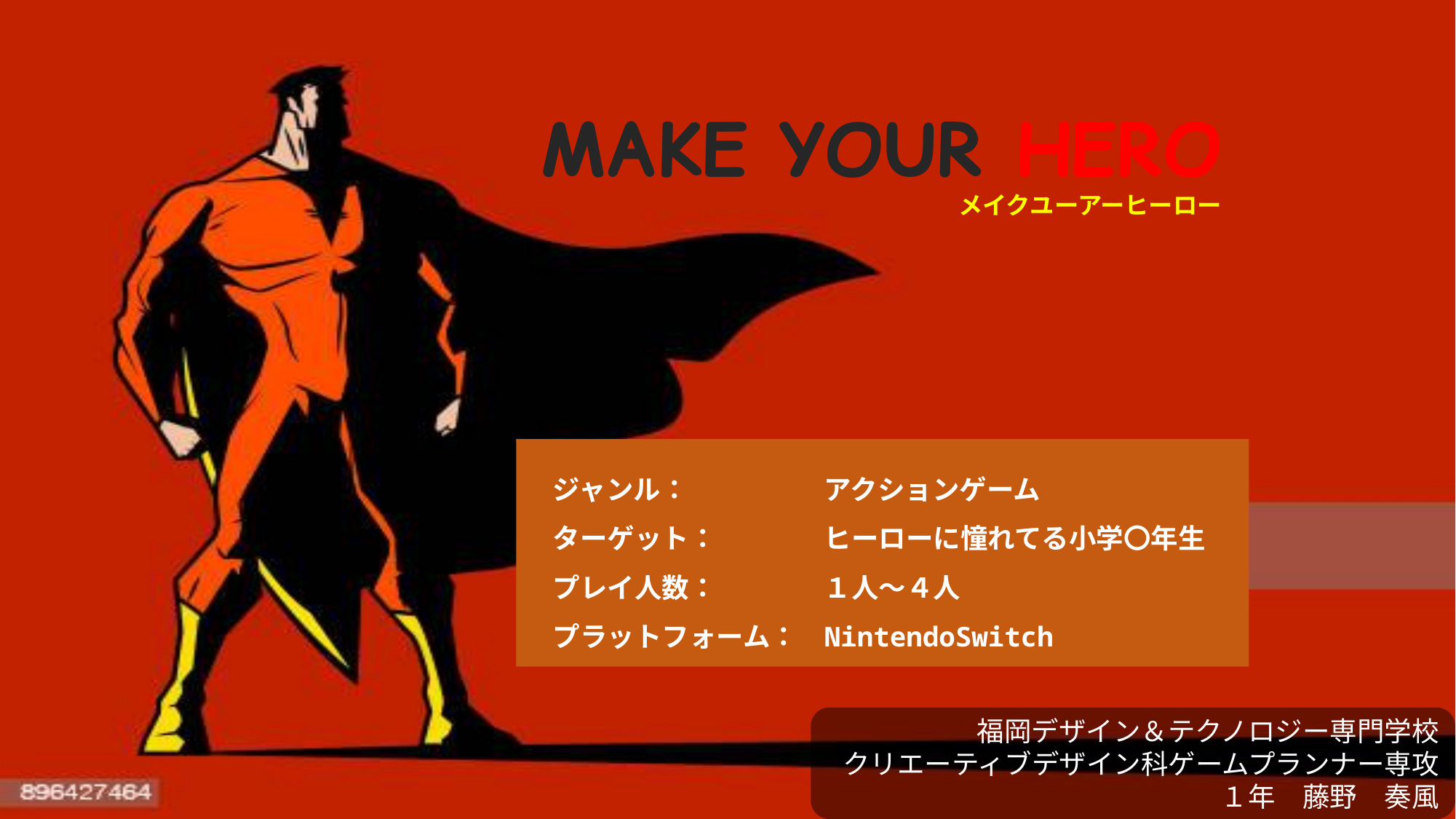

MAKE YOUR HERO
メイクユーアーヒーロー

ジャンル：
ターゲット：
プレイ人数：
プラットフォーム：
アクションゲーム
ヒーローに憧れてる小学〇年生
１人～４人
NintendoSwitch
福岡デザイン＆テクノロジー専門学校
クリエーティブデザイン科ゲームプランナー専攻
　　１年　藤野　奏風